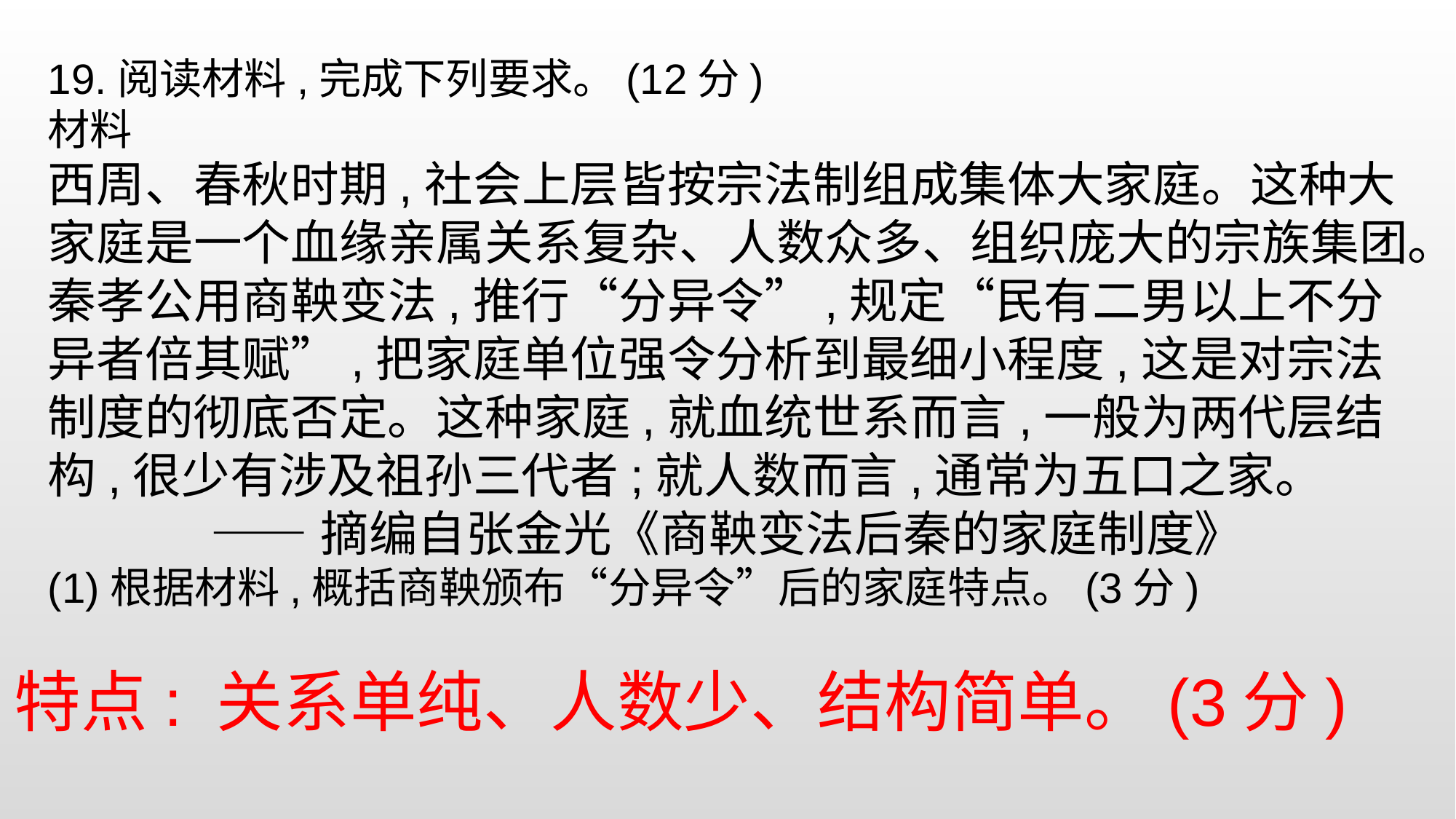

19.阅读材料,完成下列要求。(12分)
材料
西周、春秋时期,社会上层皆按宗法制组成集体大家庭。这种大家庭是一个血缘亲属关系复杂、人数众多、组织庞大的宗族集团。秦孝公用商鞅变法,推行“分异令”,规定“民有二男以上不分异者倍其赋”,把家庭单位强令分析到最细小程度,这是对宗法制度的彻底否定。这种家庭,就血统世系而言,一般为两代层结构,很少有涉及祖孙三代者;就人数而言,通常为五口之家。
               ——摘编自张金光《商鞅变法后秦的家庭制度》
(1)根据材料,概括商鞅颁布“分异令”后的家庭特点。(3分)

特点: 关系单纯、人数少、结构简单。(3分)